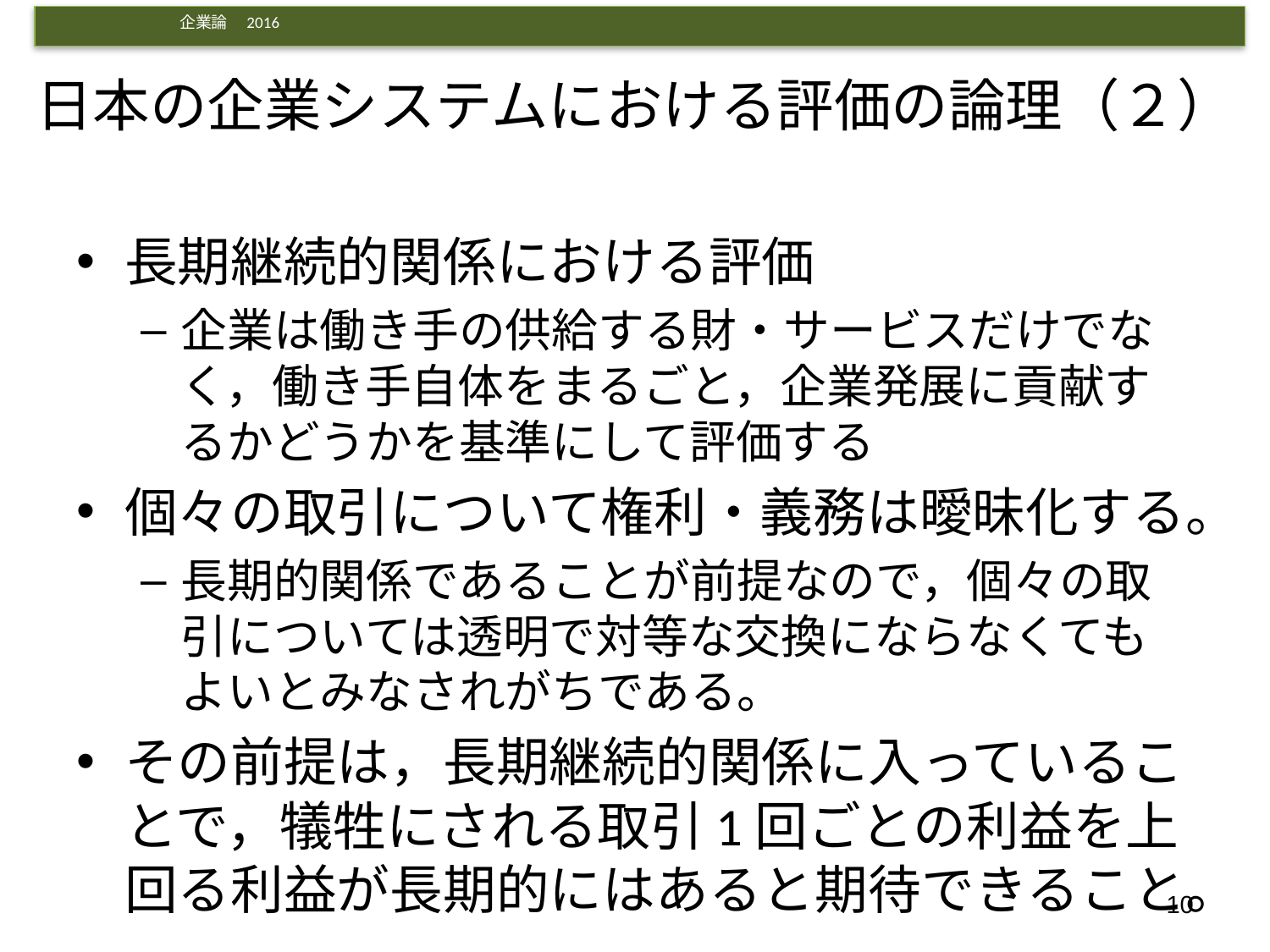

# 日本の企業システムにおける評価の論理（２）
長期継続的関係における評価
企業は働き手の供給する財・サービスだけでなく，働き手自体をまるごと，企業発展に貢献するかどうかを基準にして評価する
個々の取引について権利・義務は曖昧化する。
長期的関係であることが前提なので，個々の取引については透明で対等な交換にならなくてもよいとみなされがちである。
その前提は，長期継続的関係に入っていることで，犠牲にされる取引1回ごとの利益を上回る利益が長期的にはあると期待できること。
10